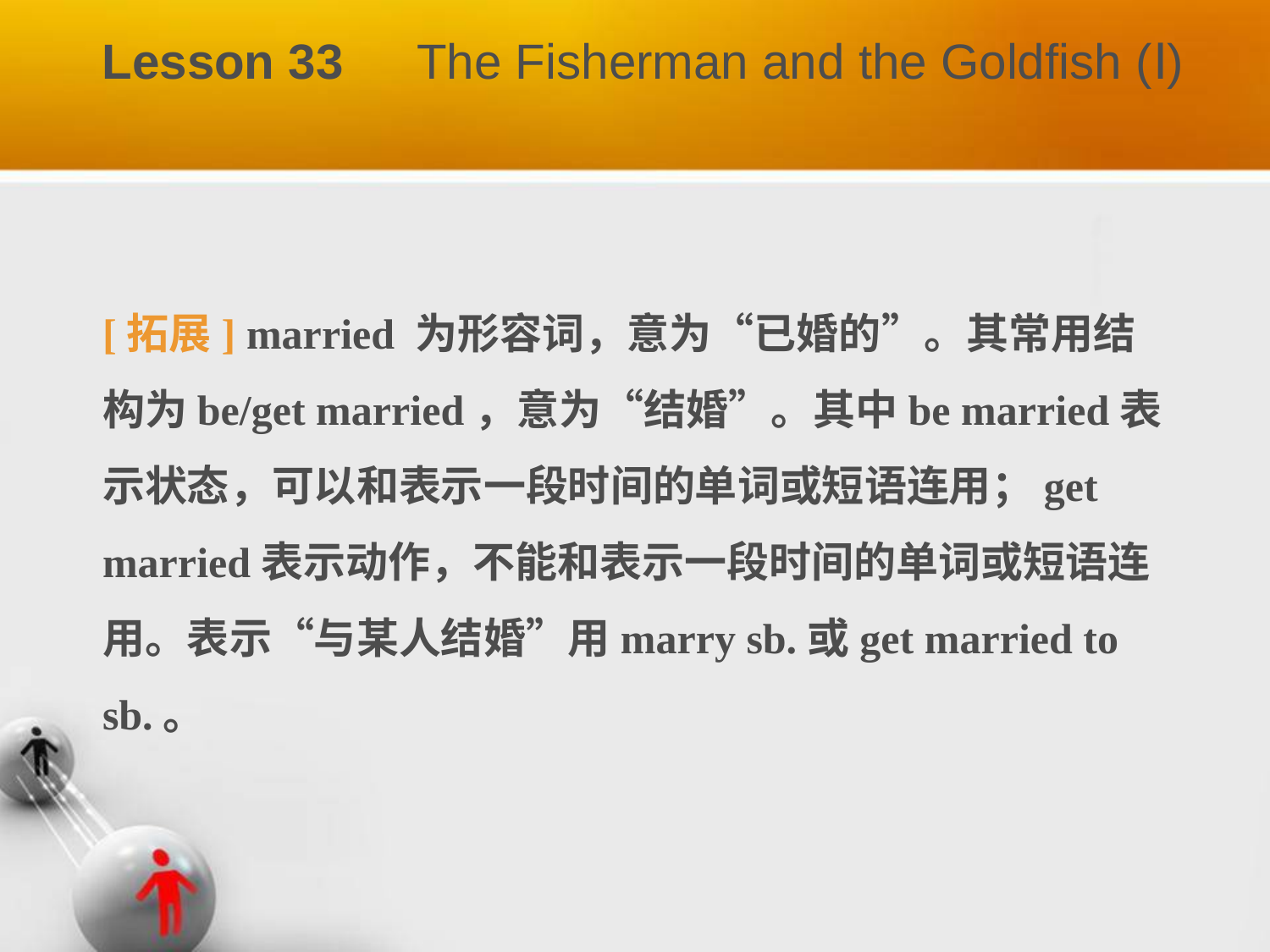

Lesson 33　The Fisherman and the Goldfish (Ⅰ)
[拓展] married 为形容词，意为“已婚的”。其常用结构为be/get married，意为“结婚”。其中be married表示状态，可以和表示一段时间的单词或短语连用；get married表示动作，不能和表示一段时间的单词或短语连用。表示“与某人结婚”用marry sb.或get married to sb.。